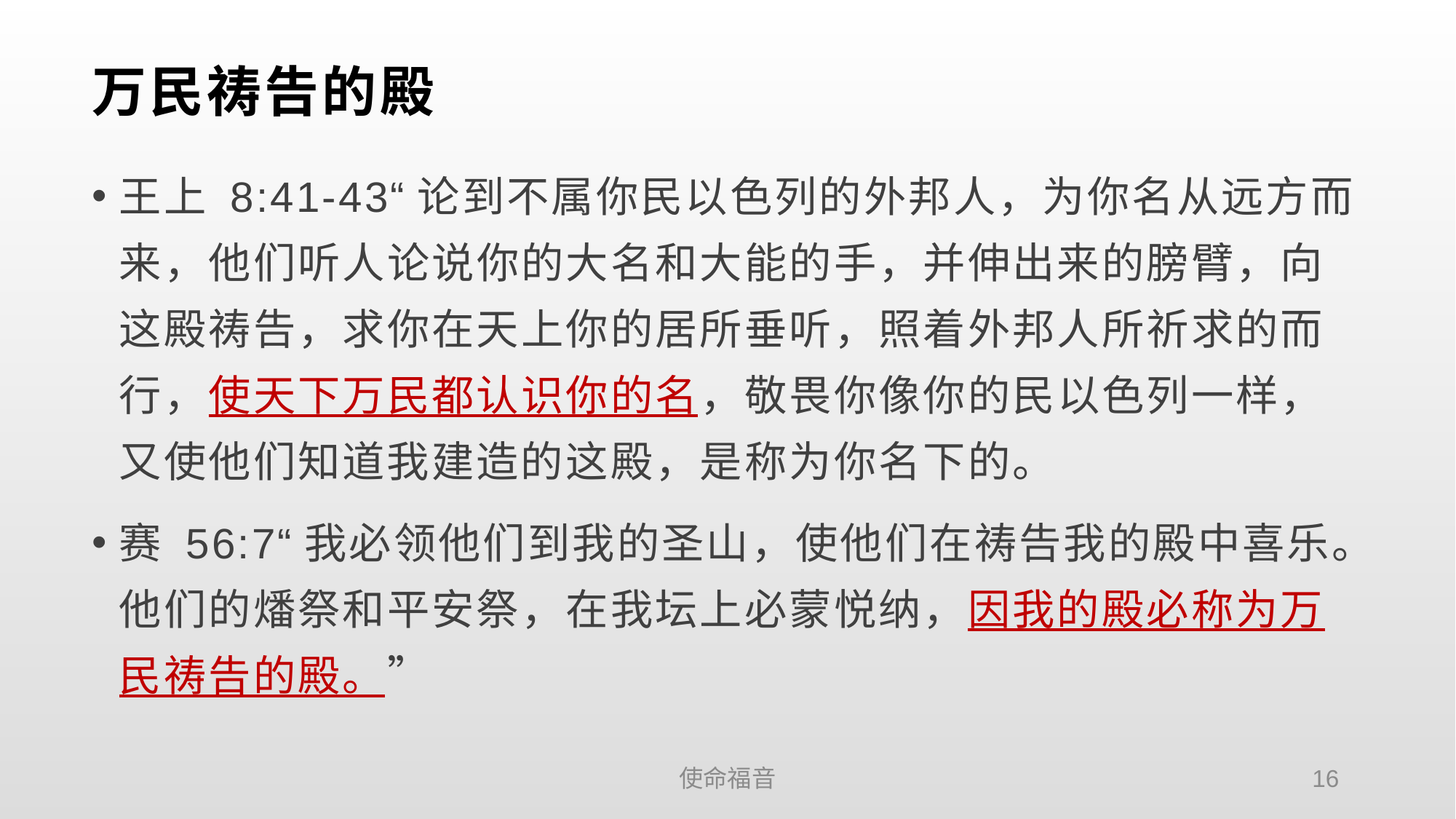

# 万民祷告的殿
王上 8:41-43“论到不属你民以色列的外邦人，为你名从远方而来，他们听人论说你的大名和大能的手，并伸出来的膀臂，向这殿祷告，求你在天上你的居所垂听，照着外邦人所祈求的而行，使天下万民都认识你的名，敬畏你像你的民以色列一样，又使他们知道我建造的这殿，是称为你名下的。
赛 56:7“我必领他们到我的圣山，使他们在祷告我的殿中喜乐。他们的燔祭和平安祭，在我坛上必蒙悦纳，因我的殿必称为万民祷告的殿。”
使命福音
16